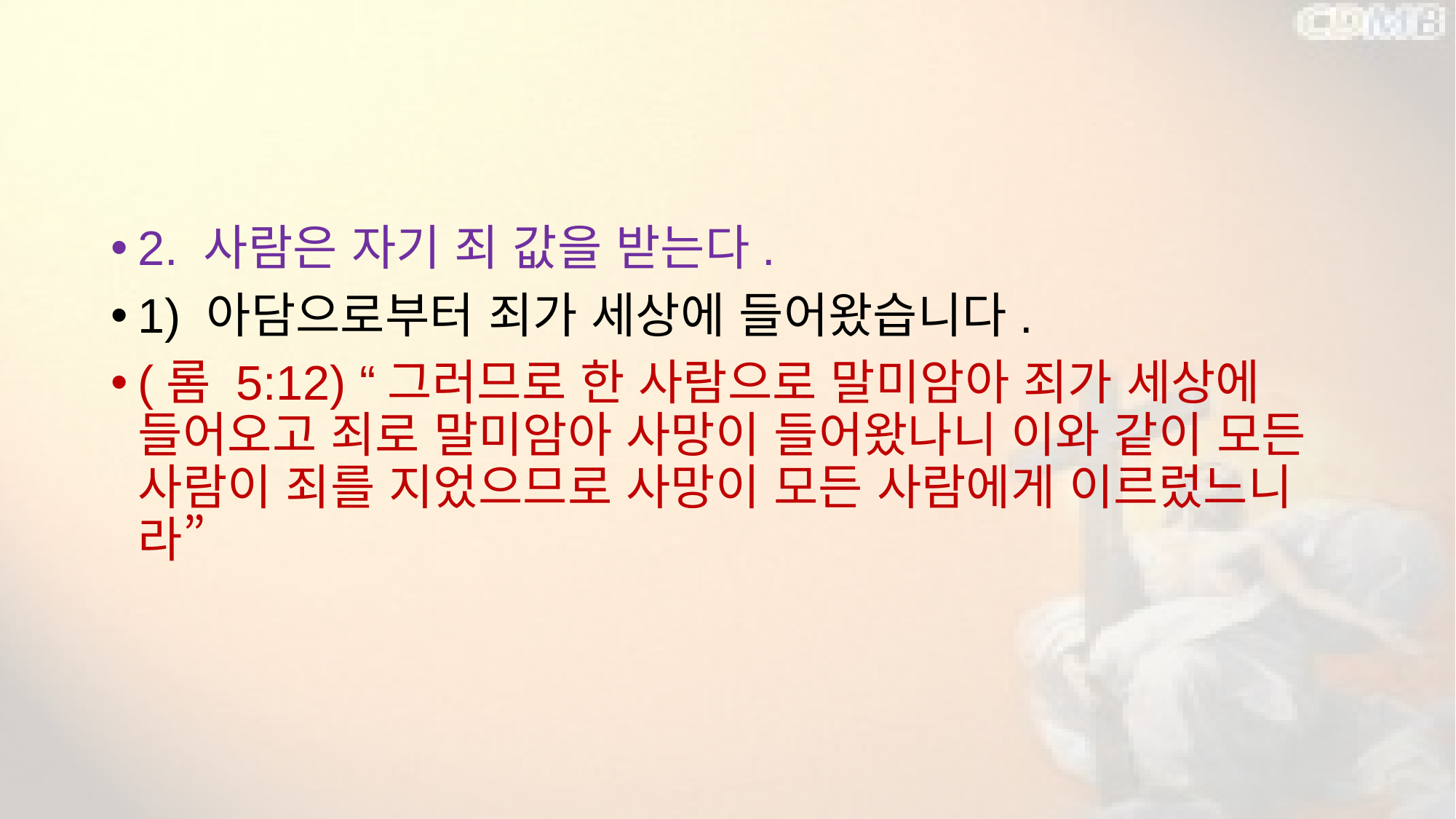

#
2. 사람은 자기 죄 값을 받는다.
1) 아담으로부터 죄가 세상에 들어왔습니다.
(롬 5:12) “그러므로 한 사람으로 말미암아 죄가 세상에 들어오고 죄로 말미암아 사망이 들어왔나니 이와 같이 모든 사람이 죄를 지었으므로 사망이 모든 사람에게 이르렀느니라”